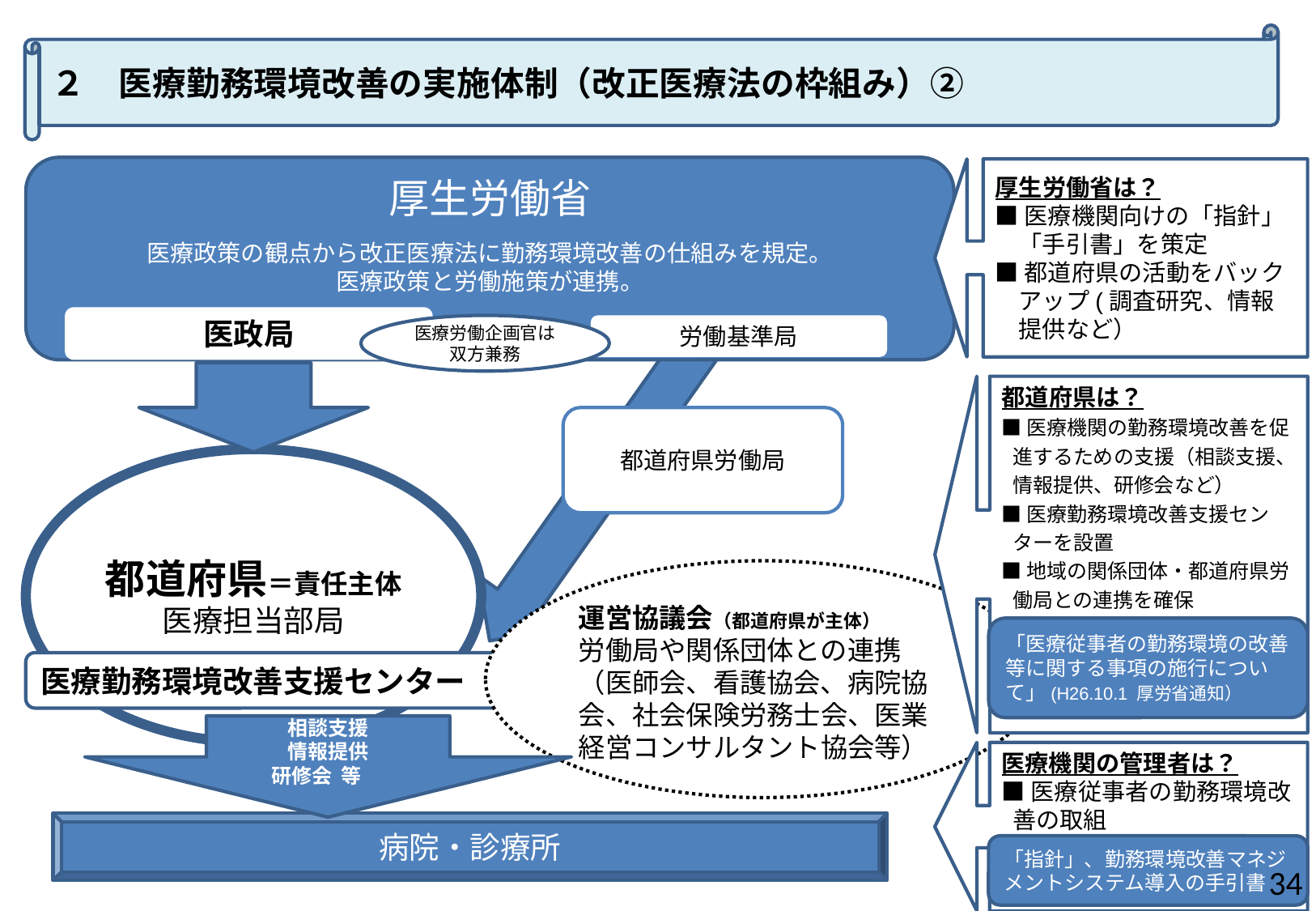

２　医療勤務環境改善の実施体制（改正医療法の枠組み）②
厚生労働省

医療政策の観点から改正医療法に勤務環境改善の仕組みを規定。
医療政策と労働施策が連携。
厚生労働省は？
■医療機関向けの「指針」「手引書」を策定
■都道府県の活動をバックアップ(調査研究、情報提供など）

医政局
医療労働企画官は双方兼務
労働基準局

都道府県は？
■医療機関の勤務環境改善を促進するための支援（相談支援、情報提供、研修会など）
■医療勤務環境改善支援センターを設置
■地域の関係団体・都道府県労働局との連携を確保

都道府県労働局
都道府県＝責任主体
医療担当部局
運営協議会（都道府県が主体）
労働局や関係団体との連携
（医師会、看護協会、病院協会、社会保険労務士会、医業経営コンサルタント協会等）
「医療従事者の勤務環境の改善等に関する事項の施行について」(H26.10.1 厚労省通知）
医療勤務環境改善支援センター
相談支援
情報提供
     　 研修会  等
医療機関の管理者は？
■医療従事者の勤務環境改善の取組
病院・診療所
「指針」、勤務環境改善マネジメントシステム導入の手引書
34